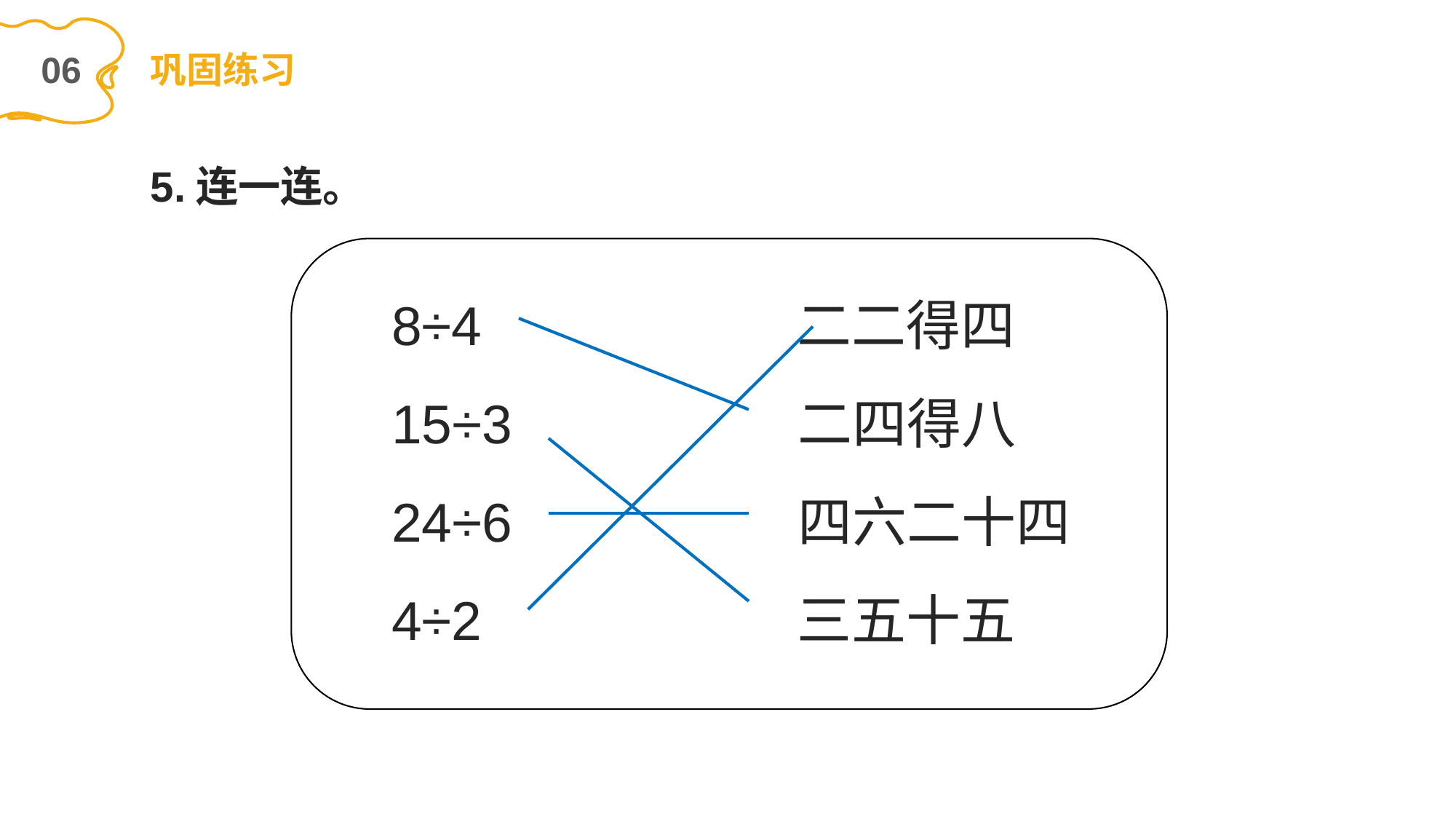

06
巩固练习
5.连一连。

8÷4                    二二得四
15÷3                  二四得八
24÷6                  四六二十四
4÷2                    三五十五